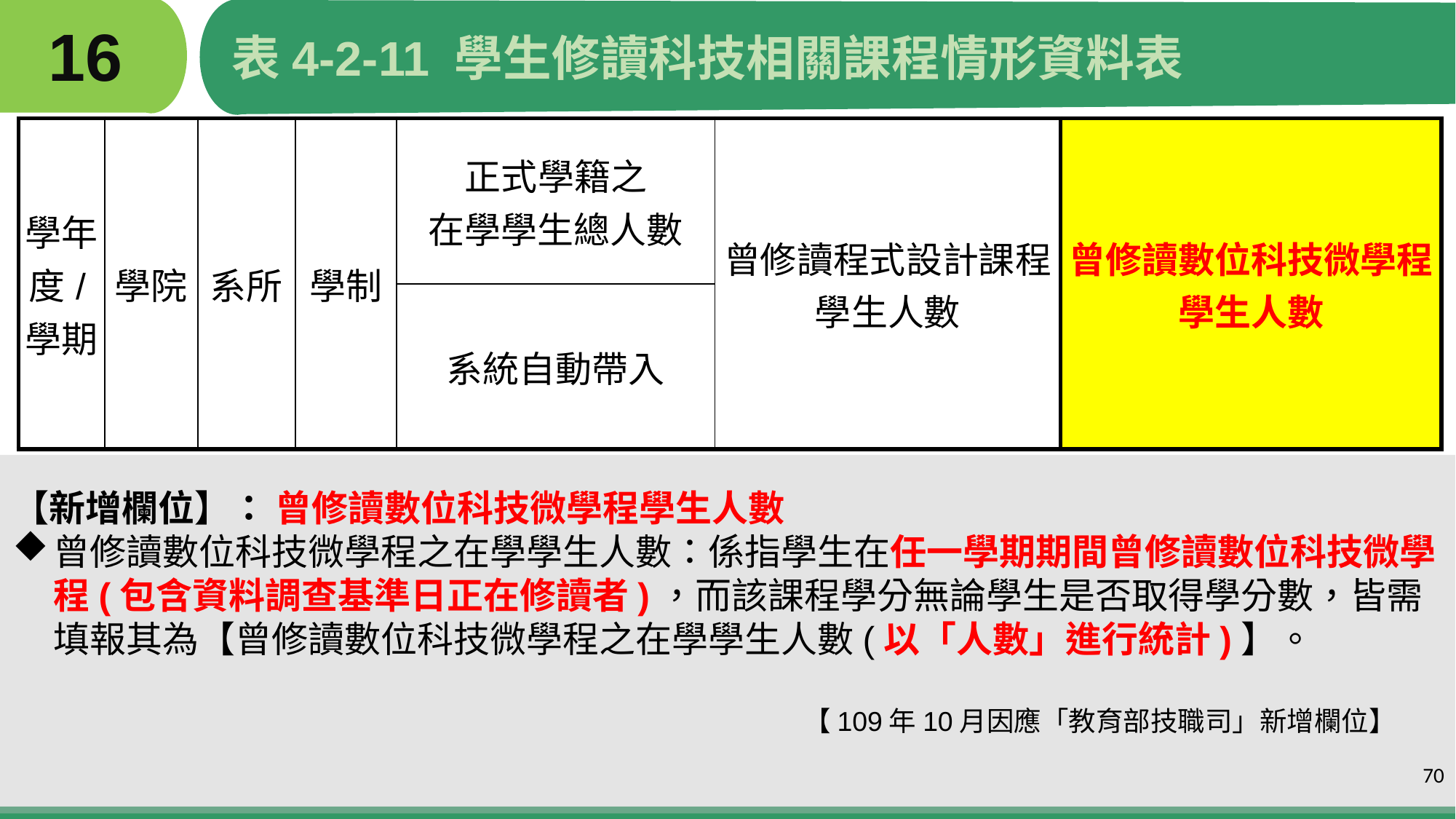

# 16
表4-2-11 學生修讀科技相關課程情形資料表
| 學年度/學期 | 學院 | 系所 | 學制 | 正式學籍之 在學學生總人數 | 曾修讀程式設計課程 學生人數 | 曾修讀數位科技微學程學生人數 |
| --- | --- | --- | --- | --- | --- | --- |
|  |  |  |  | 系統自動帶入 |  |  |
【新增欄位】： 曾修讀數位科技微學程學生人數
曾修讀數位科技微學程之在學學生人數：係指學生在任一學期期間曾修讀數位科技微學程(包含資料調查基準日正在修讀者)，而該課程學分無論學生是否取得學分數，皆需填報其為【曾修讀數位科技微學程之在學學生人數(以「人數」進行統計)】。

                                                                                                                       【109年10月因應「教育部技職司」新增欄位】

70